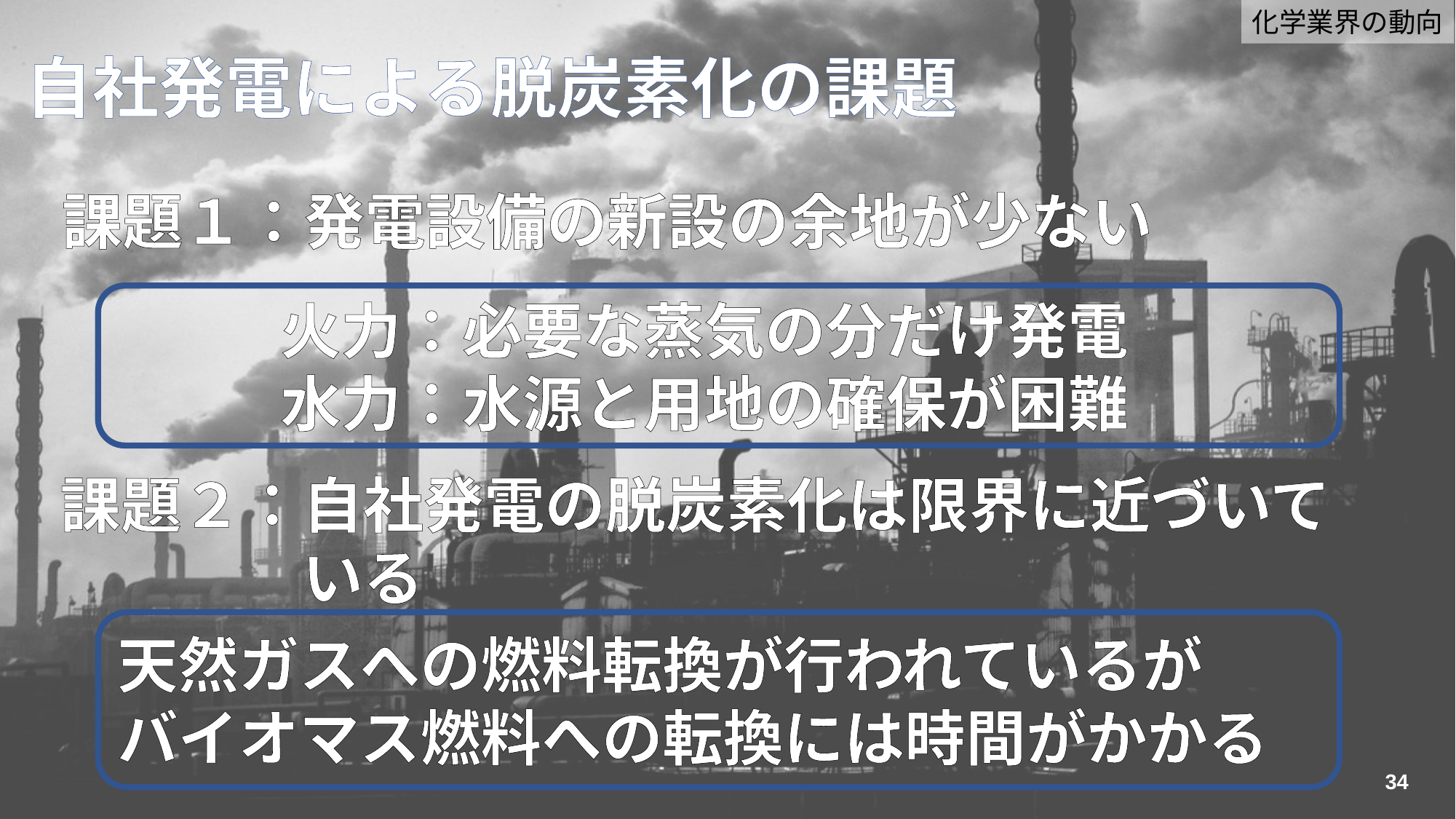

化学業界の動向
# 自社発電による脱炭素化の課題
課題１：発電設備の新設の余地が少ない
火力：必要な蒸気の分だけ発電
水力：水源と用地の確保が困難
課題２：自社発電の脱炭素化は限界に近づいて
　　　　いる

天然ガスへの燃料転換が行われているが
バイオマス燃料への転換には時間がかかる
34